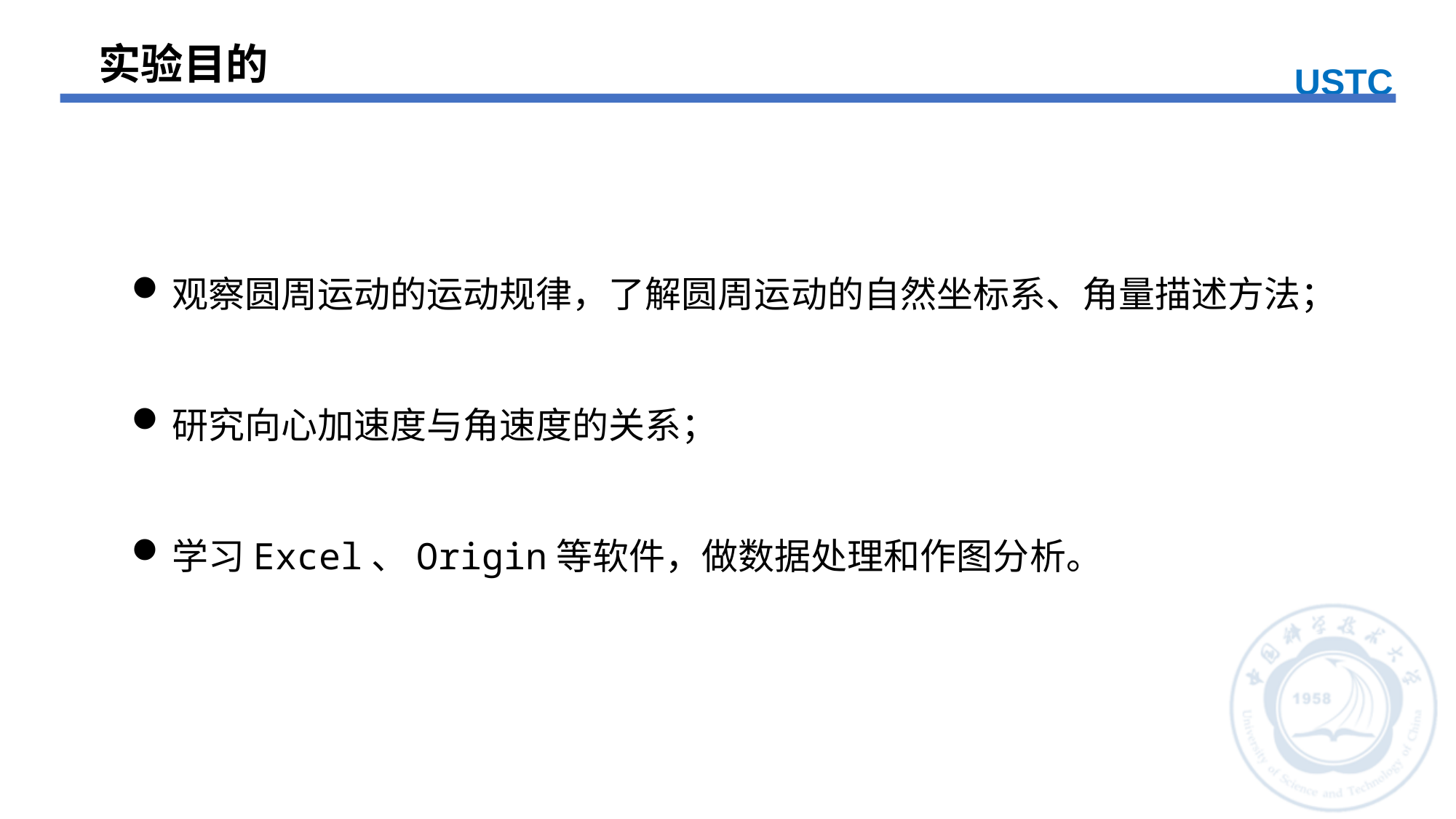

实验目的
USTC

观察圆周运动的运动规律，了解圆周运动的自然坐标系、角量描述方法；
研究向心加速度与角速度的关系；
学习Excel、Origin等软件，做数据处理和作图分析。